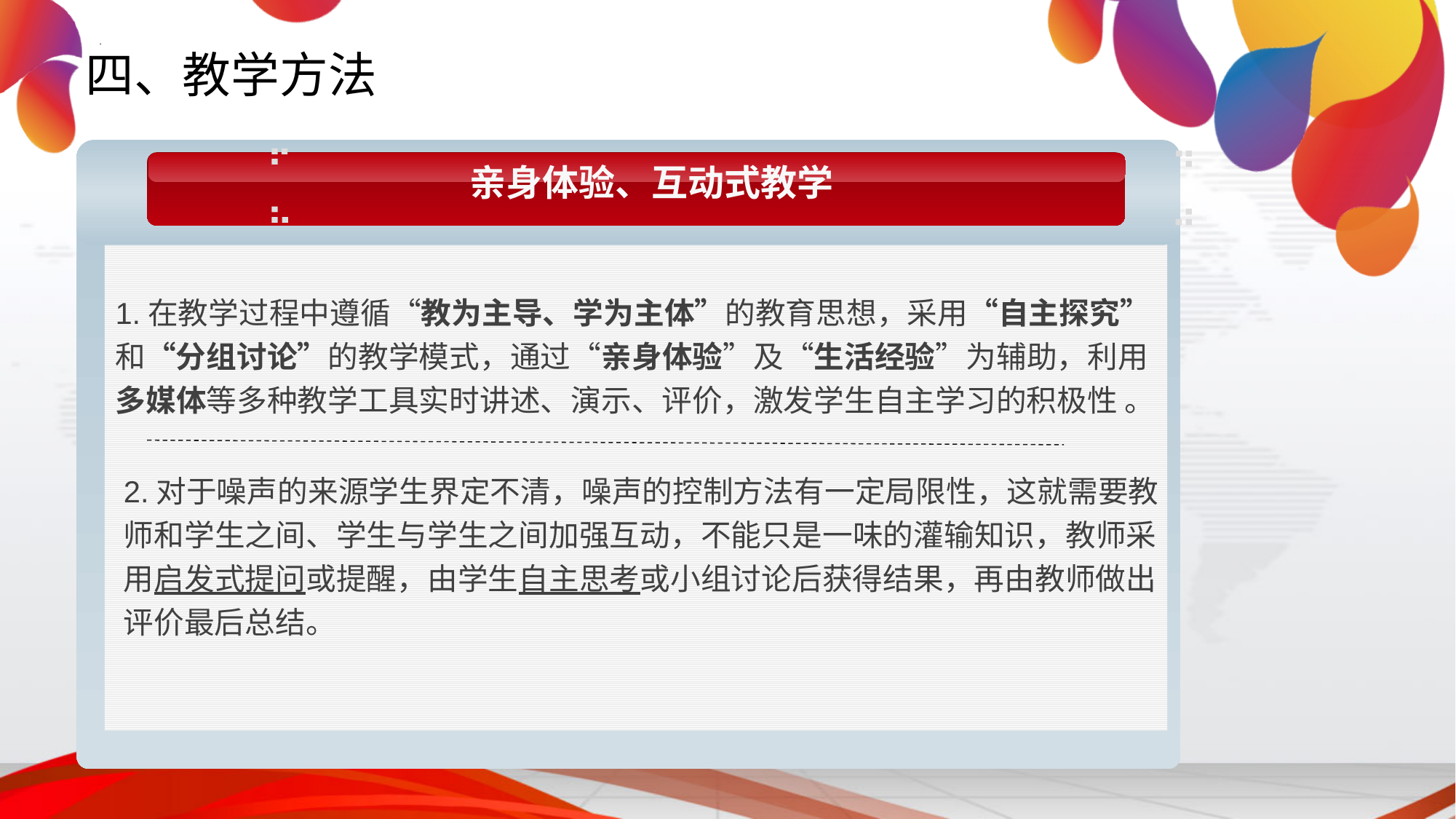

# 四、教学方法

亲身体验、互动式教学

1.在教学过程中遵循“教为主导、学为主体”的教育思想，采用“自主探究”和“分组讨论”的教学模式，通过“亲身体验”及“生活经验”为辅助，利用多媒体等多种教学工具实时讲述、演示、评价，激发学生自主学习的积极性 。

2.对于噪声的来源学生界定不清，噪声的控制方法有一定局限性，这就需要教师和学生之间、学生与学生之间加强互动，不能只是一味的灌输知识，教师采用启发式提问或提醒，由学生自主思考或小组讨论后获得结果，再由教师做出评价最后总结。